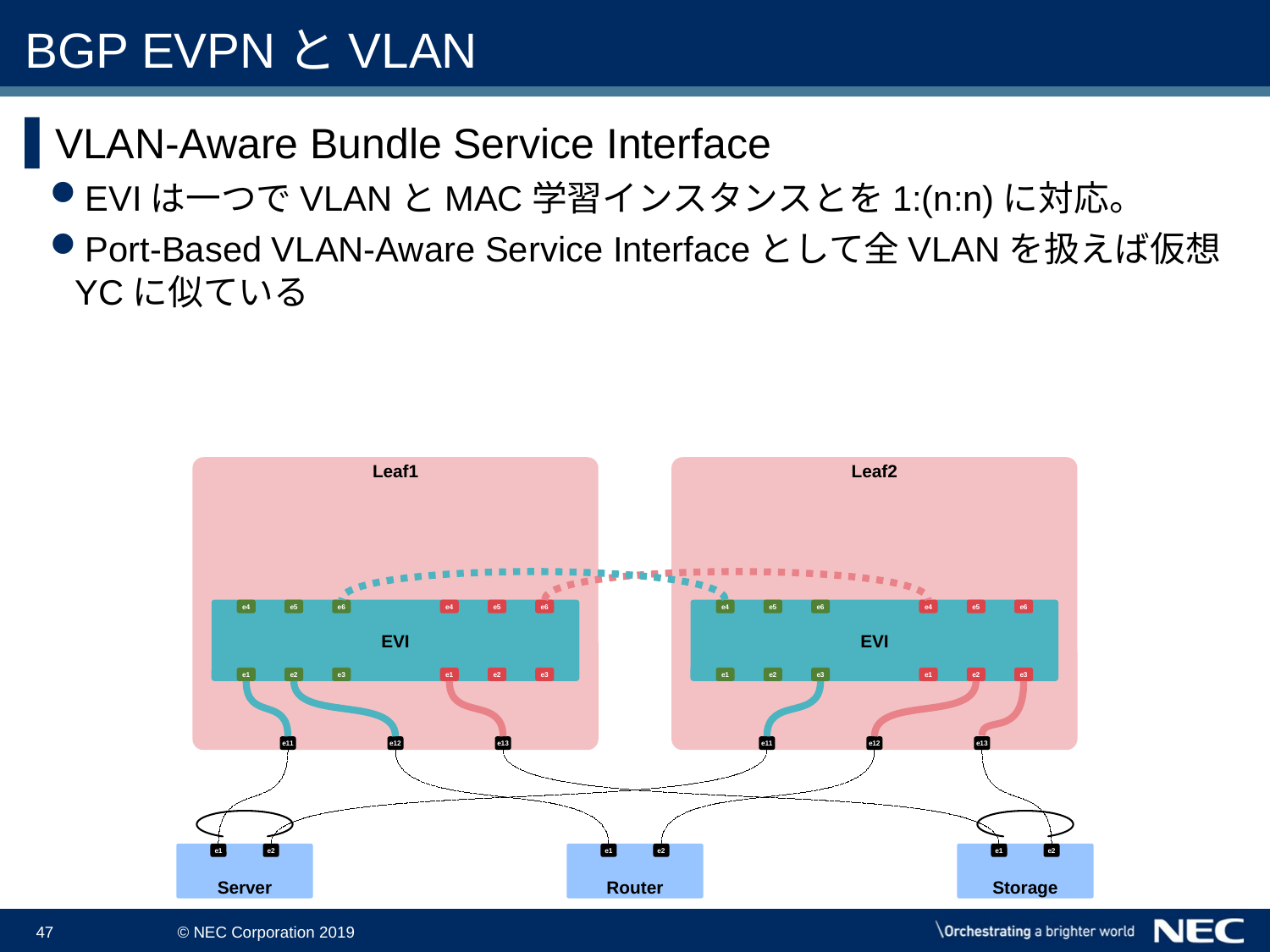

# BGP EVPNとVLAN
VLAN-Aware Bundle Service Interface
EVIは一つでVLANとMAC学習インスタンスとを1:(n:n)に対応。
Port-Based VLAN-Aware Service Interfaceとして全VLANを扱えば仮想YCに似ている
Leaf1
e11
e12
e13
Leaf2
e11
e12
e13
EVI
e4
e5
e6
e4
e5
e6
e1
e2
e3
e1
e2
e3
EVI
e4
e5
e6
e4
e5
e6
e1
e2
e3
e1
e2
e3

e1
e2
Server

e1
e2
Storage
e1
e2
Router